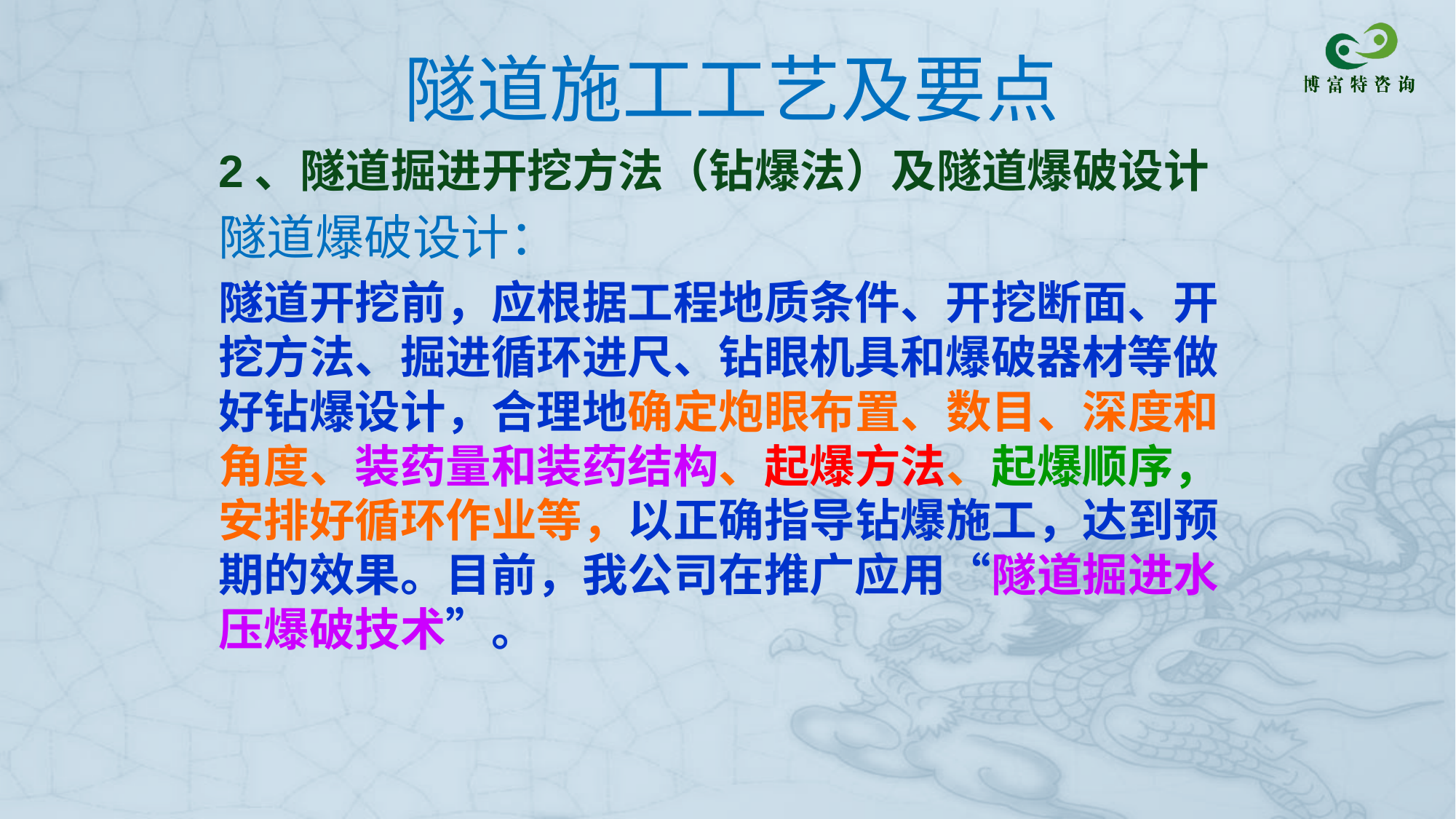

# 隧道施工工艺及要点
2、隧道掘进开挖方法（钻爆法）及隧道爆破设计
隧道爆破设计：
隧道开挖前，应根据工程地质条件、开挖断面、开挖方法、掘进循环进尺、钻眼机具和爆破器材等做好钻爆设计，合理地确定炮眼布置、数目、深度和角度、装药量和装药结构、起爆方法、起爆顺序，安排好循环作业等，以正确指导钻爆施工，达到预期的效果。目前，我公司在推广应用“隧道掘进水压爆破技术”。